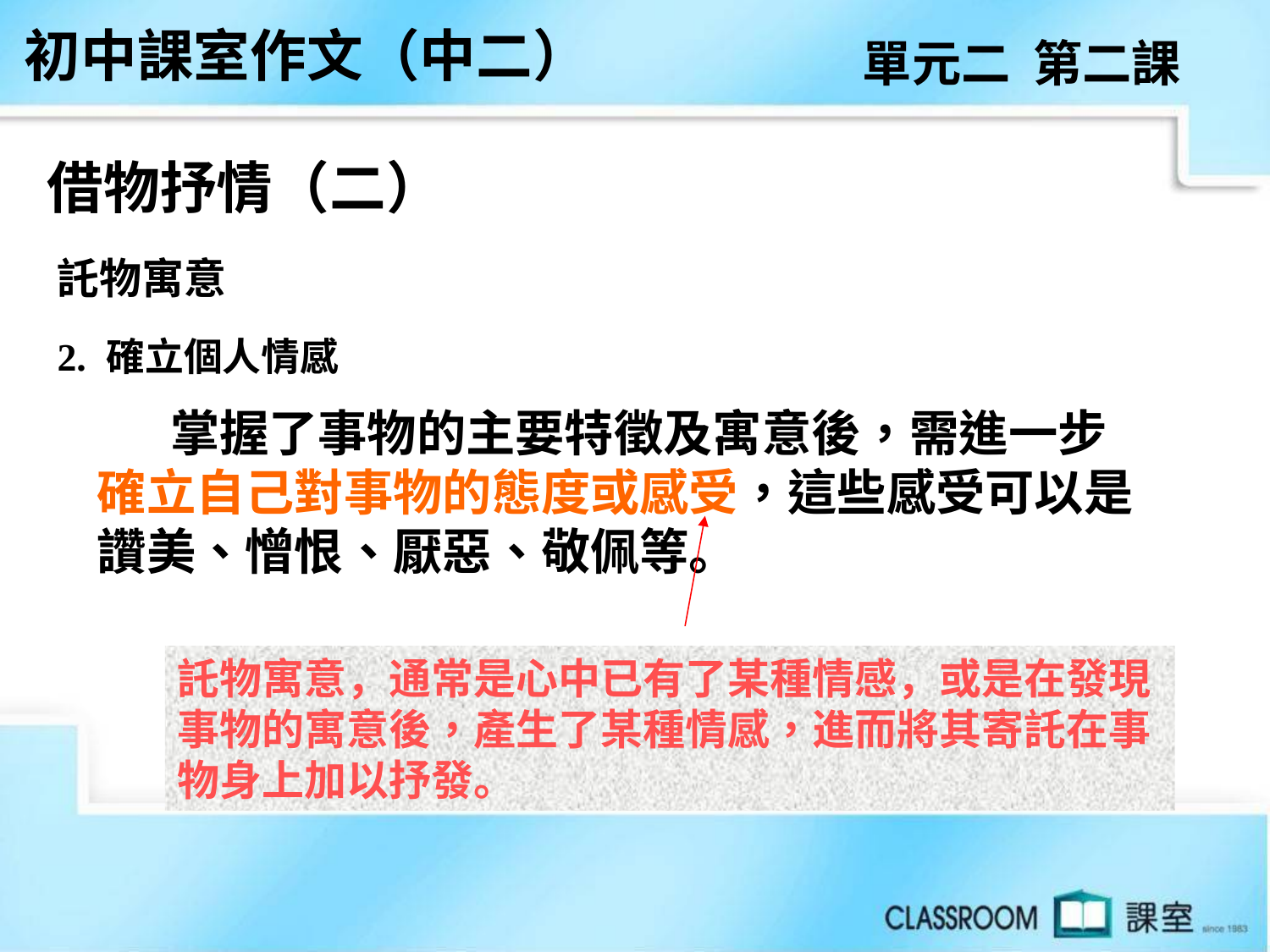

初中課室作文（中二）
單元二  第二課
借物抒情（二）
託物寓意
2. 確立個人情感
        掌握了事物的主要特徵及寓意後，需進一步確立自己對事物的態度或感受，這些感受可以是讚美、憎恨、厭惡、敬佩等。

託物寓意，通常是心中已有了某種情感，或是在發現事物的寓意後，產生了某種情感，進而將其寄託在事物身上加以抒發。